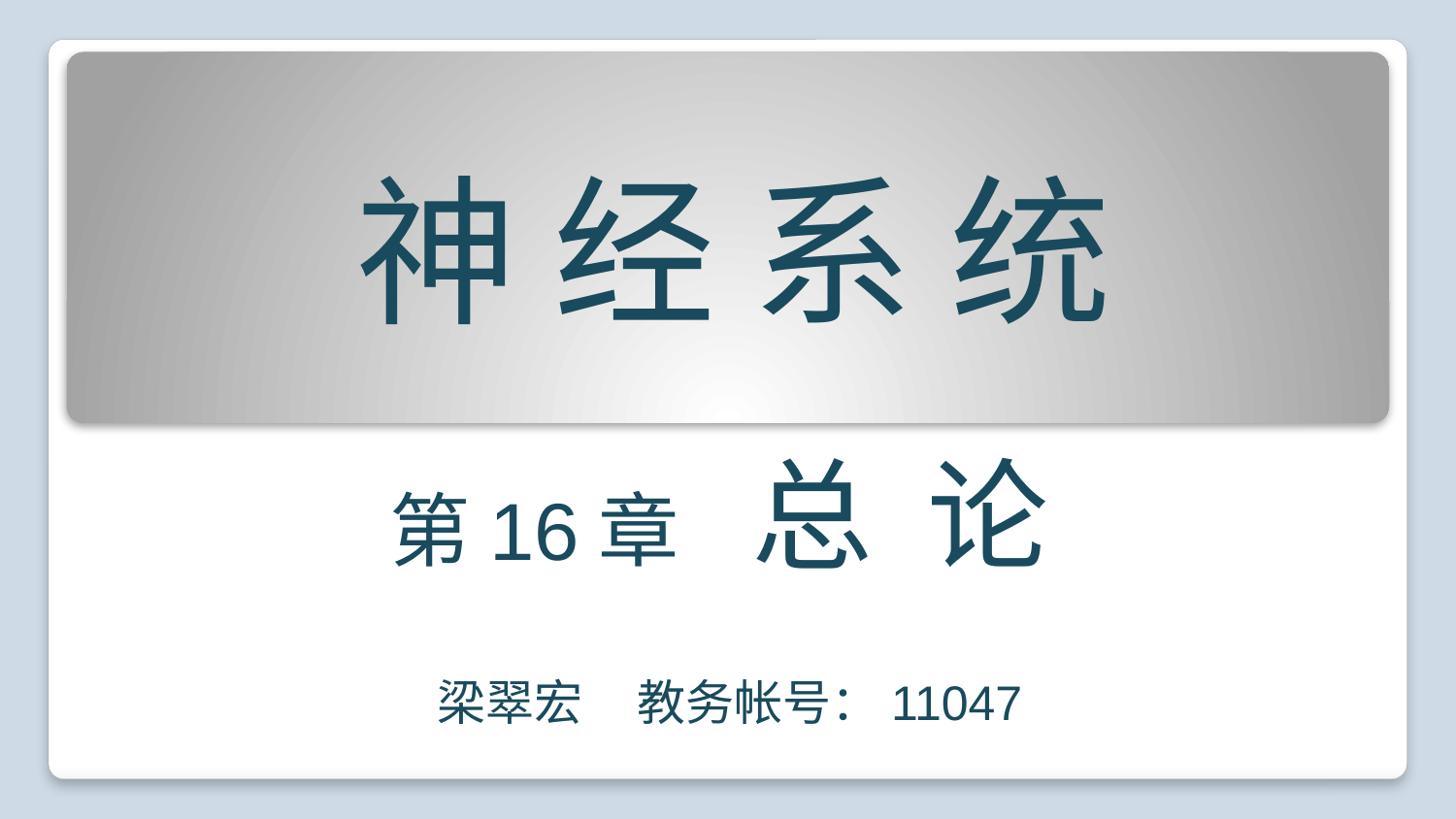

# 神 经 系 统
第16章    总  论
梁翠宏     教务帐号：11047